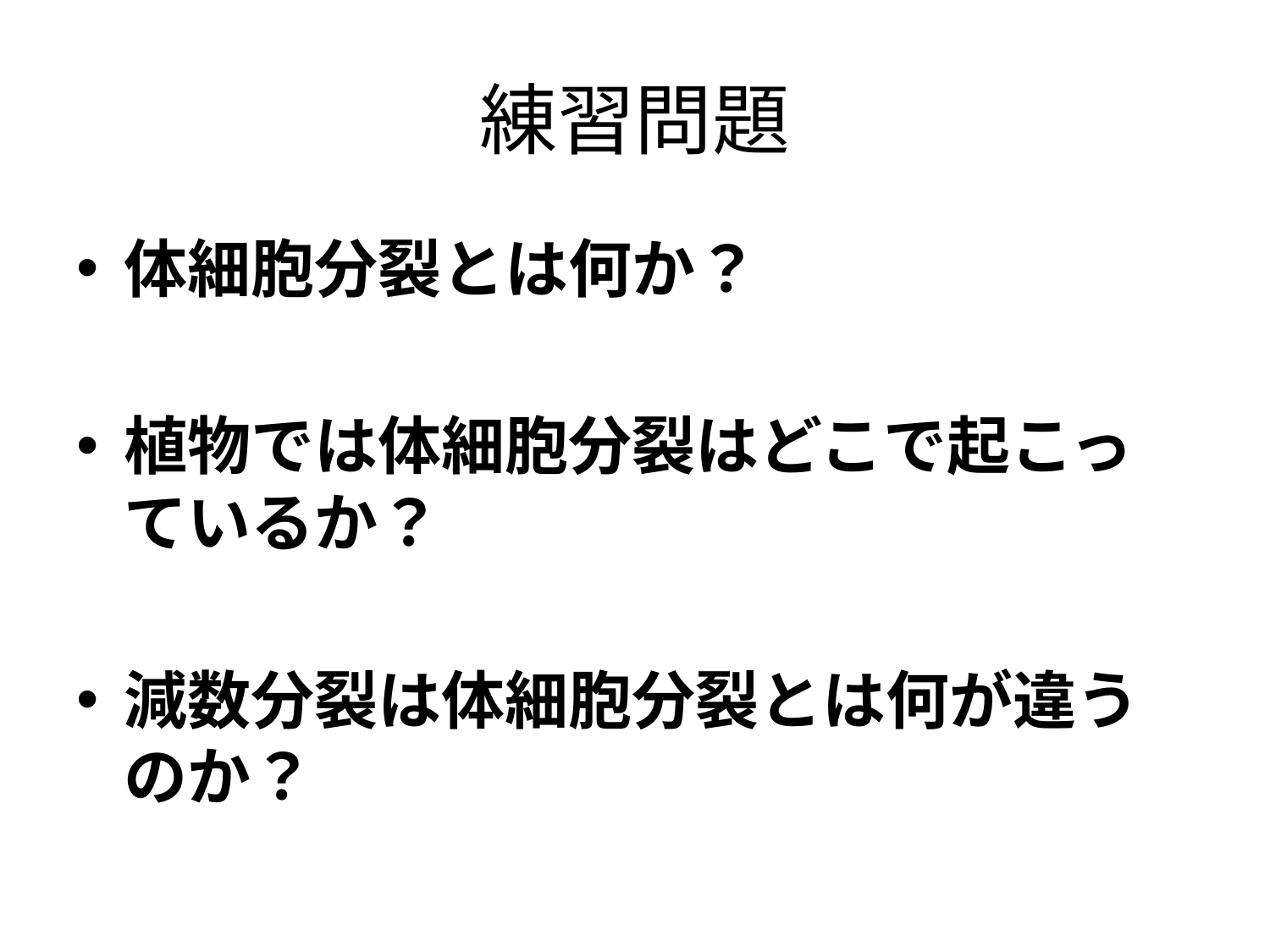

# 練習問題
体細胞分裂とは何か？

植物では体細胞分裂はどこで起こっているか？

減数分裂は体細胞分裂とは何が違うのか？